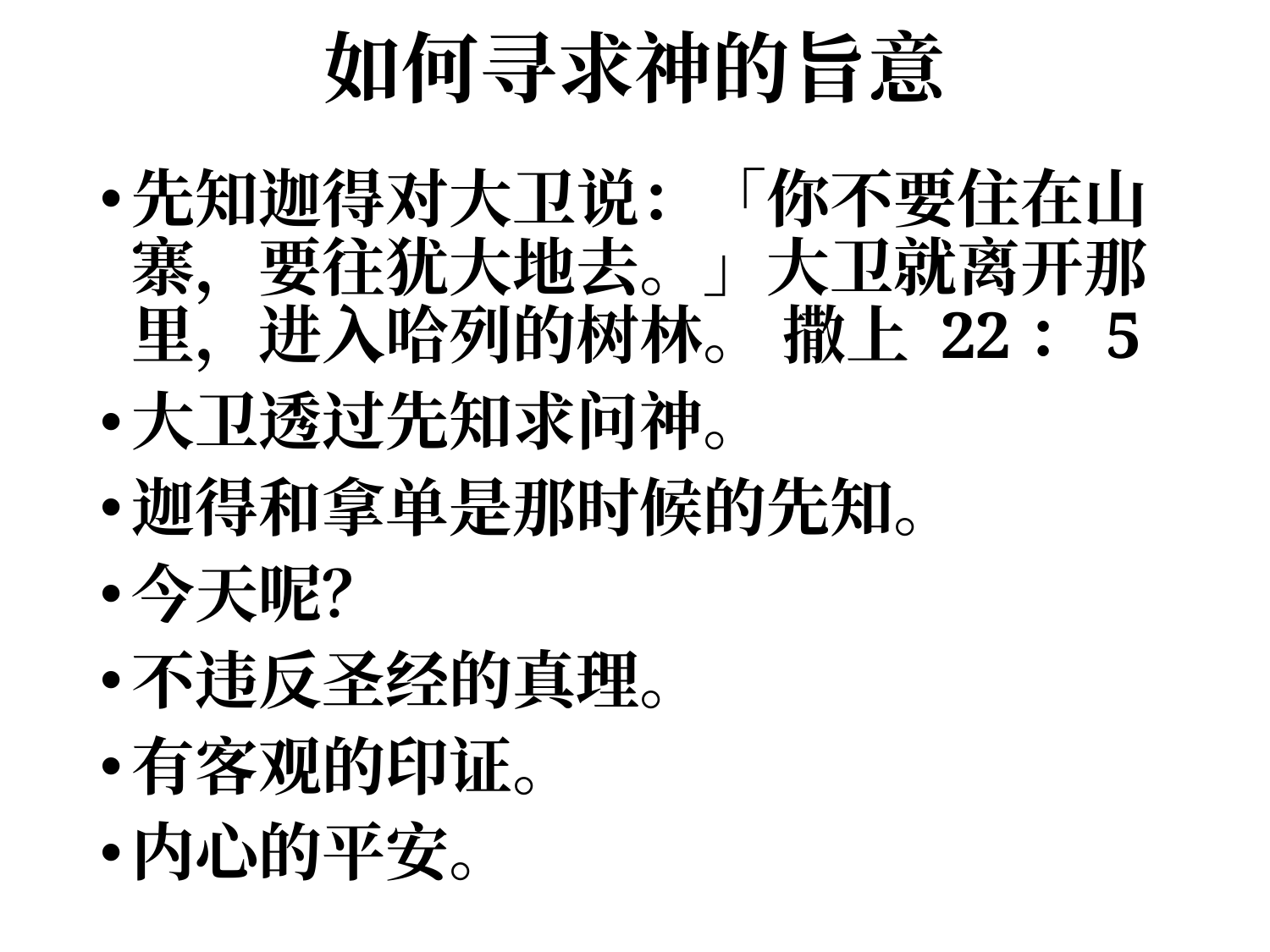

# 如何寻求神的旨意
先知迦得对大卫说：「你不要住在山寨，要往犹大地去。」大卫就离开那里，进入哈列的树林。 撒上 22：5
大卫透过先知求问神。
迦得和拿单是那时候的先知。
今天呢？
不违反圣经的真理。
有客观的印证。
内心的平安。